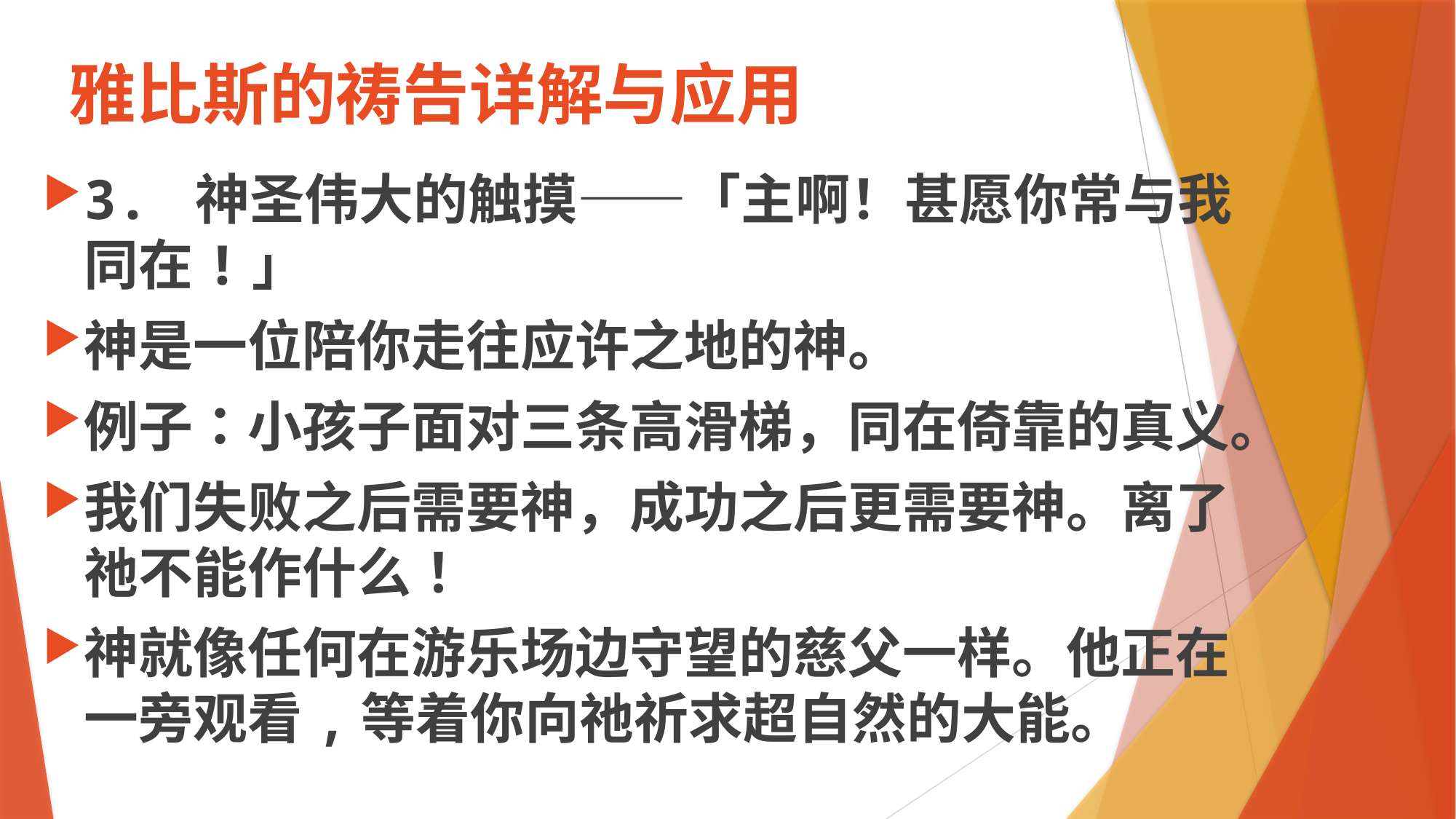

# 雅比斯的祷告详解与应用
3. 神圣伟大的触摸——「主啊！甚愿你常与我同在!」
神是一位陪你走往应许之地的神。
例子：小孩子面对三条高滑梯，同在倚靠的真义。
我们失败之后需要神，成功之后更需要神。离了祂不能作什么！
神就像任何在游乐场边守望的慈父一样。他正在一旁观看,等着你向祂祈求超自然的大能。